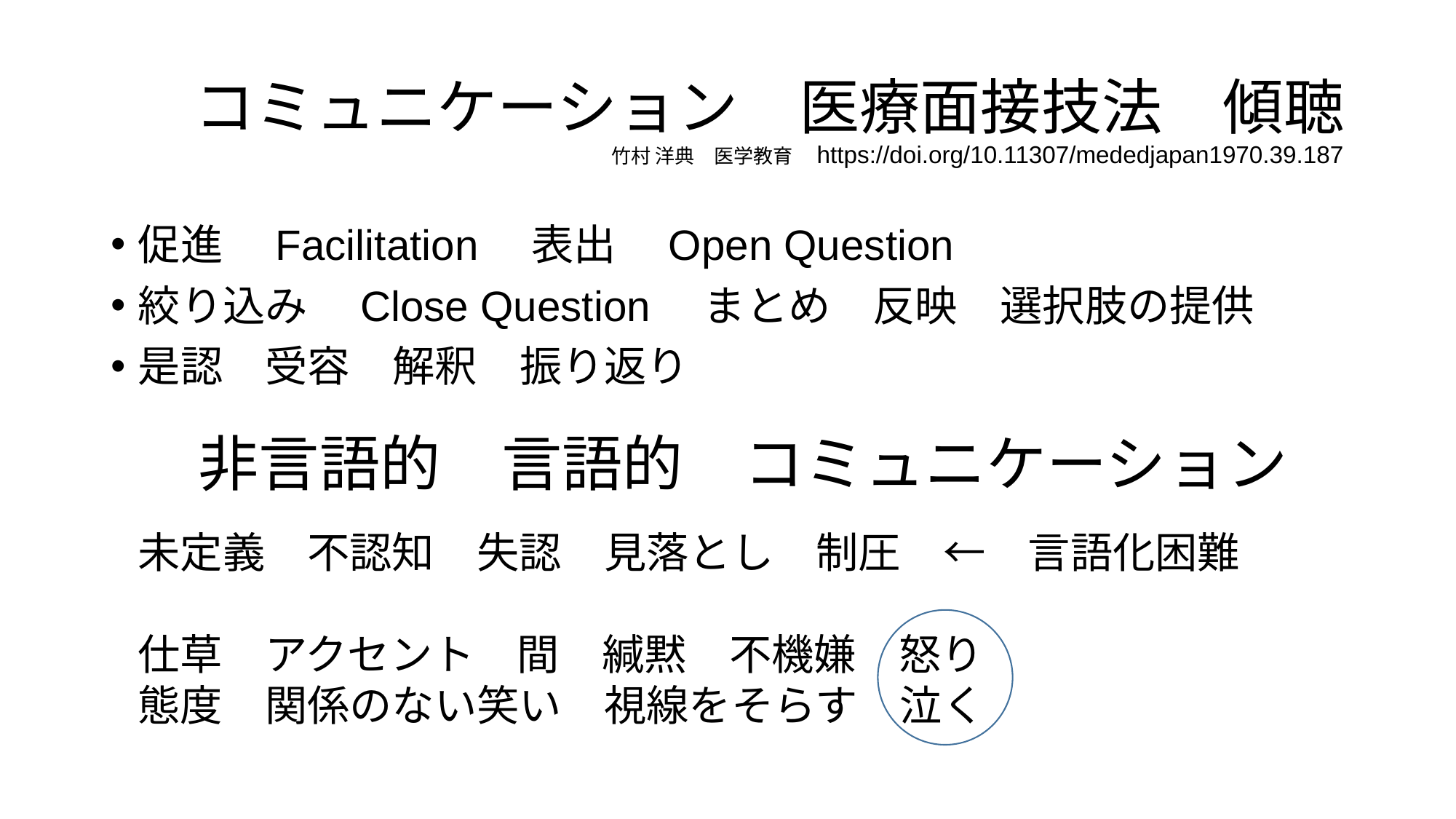

# コミュニケーション　医療面接技法　傾聴 竹村 洋典　医学教育　https://doi.org/10.11307/mededjapan1970.39.187
促進　Facilitation　表出　Open Question
絞り込み　Close Question　まとめ　反映　選択肢の提供
是認　受容　解釈　振り返り
非言語的　言語的　コミュニケーション
未定義　不認知　失認　見落とし　制圧　←　言語化困難

仕草　アクセント　間　緘黙　不機嫌　怒り
態度　関係のない笑い　視線をそらす　泣く